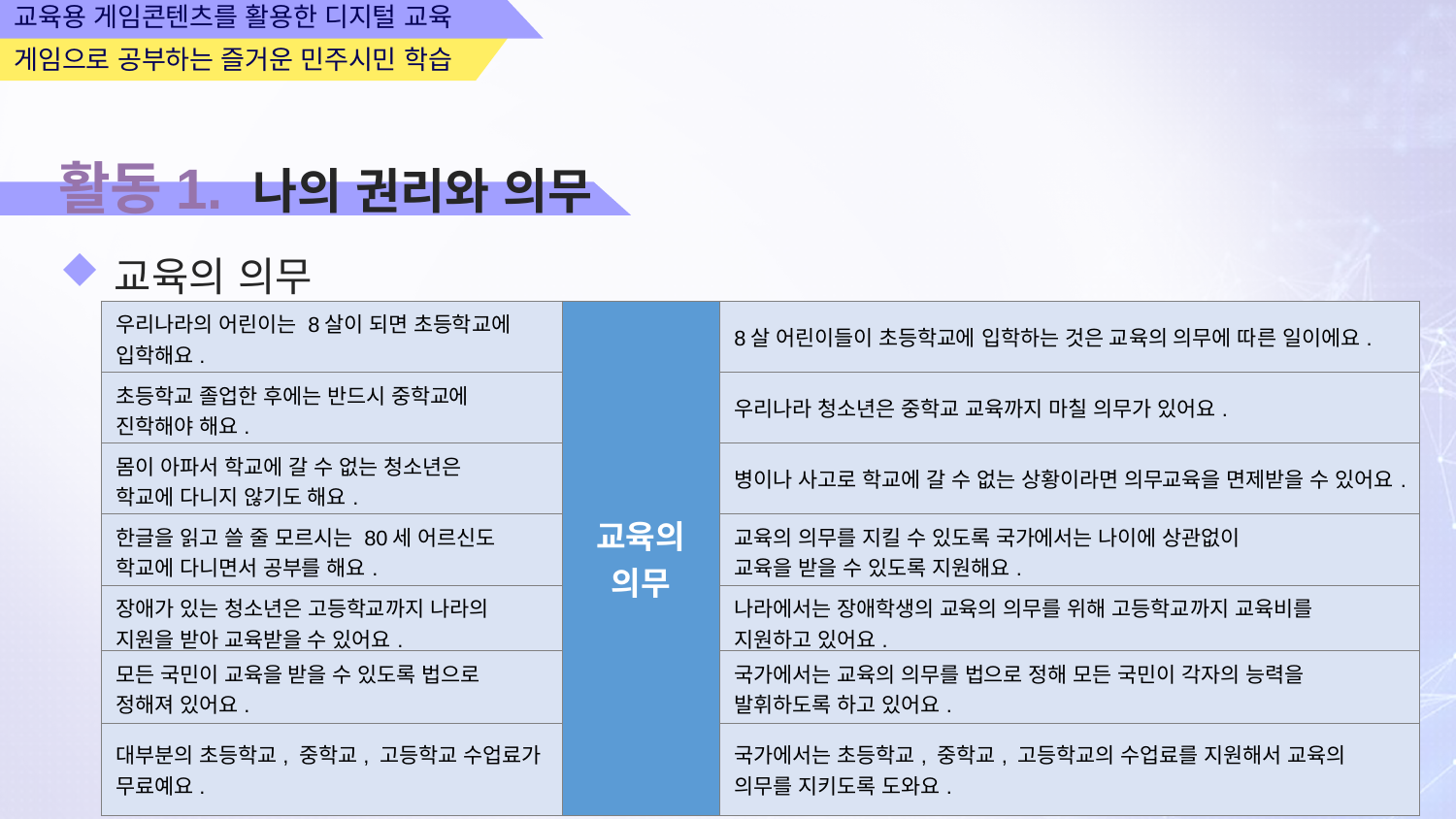

교육용 게임콘텐츠를 활용한 디지털 교육
게임으로 공부하는 즐거운 민주시민 학습

활동1. 나의 권리와 의무

교육의 의무
| 우리나라의 어린이는 8살이 되면 초등학교에 입학해요. | 교육의 의무 | 8살 어린이들이 초등학교에 입학하는 것은 교육의 의무에 따른 일이에요. |
| --- | --- | --- |
| 초등학교 졸업한 후에는 반드시 중학교에 진학해야 해요. |  | 우리나라 청소년은 중학교 교육까지 마칠 의무가 있어요. |
| 몸이 아파서 학교에 갈 수 없는 청소년은 학교에 다니지 않기도 해요. |  | 병이나 사고로 학교에 갈 수 없는 상황이라면 의무교육을 면제받을 수 있어요. |
| 한글을 읽고 쓸 줄 모르시는 80세 어르신도 학교에 다니면서 공부를 해요. |  | 교육의 의무를 지킬 수 있도록 국가에서는 나이에 상관없이 교육을 받을 수 있도록 지원해요. |
| 장애가 있는 청소년은 고등학교까지 나라의 지원을 받아 교육받을 수 있어요. |  | 나라에서는 장애학생의 교육의 의무를 위해 고등학교까지 교육비를 지원하고 있어요. |
| 모든 국민이 교육을 받을 수 있도록 법으로 정해져 있어요. |  | 국가에서는 교육의 의무를 법으로 정해 모든 국민이 각자의 능력을 발휘하도록 하고 있어요. |
| 대부분의 초등학교, 중학교, 고등학교 수업료가 무료예요. |  | 국가에서는 초등학교, 중학교, 고등학교의 수업료를 지원해서 교육의 의무를 지키도록 도와요. |